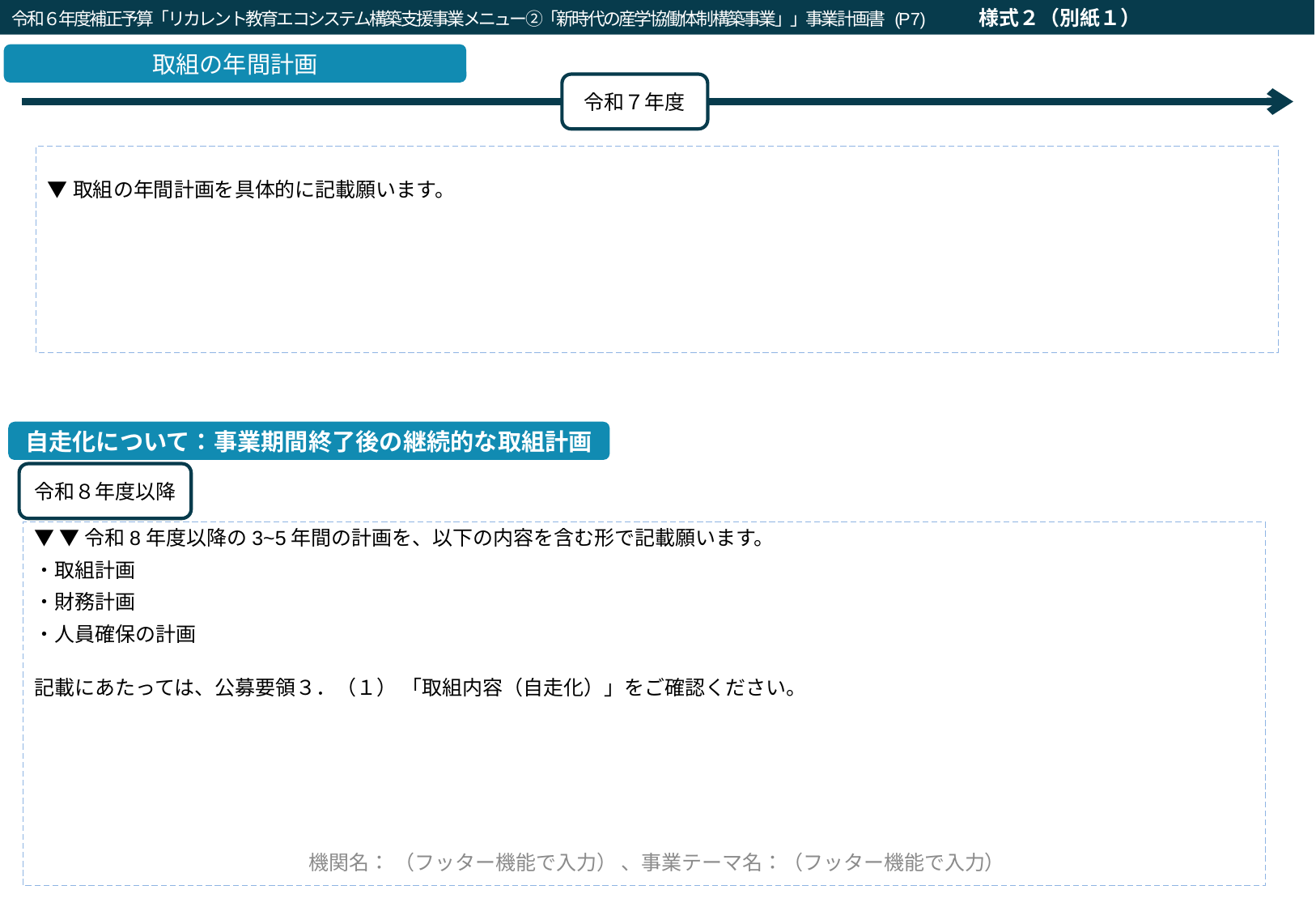

令和６年度補正予算「リカレント教育エコシステム構築支援事業メニュー②「新時代の産学協働体制構築事業」」事業計画書 (P7)　　　様式２（別紙１）
令和２年度「就職・転職支援のための大学リカレント教育推進事業（就職・転職支援のためのリカレント教育プログラムの開発・実施）」企画提案書（a：求職支援）(P7)
取組の年間計画
令和７年度

▼取組の年間計画を具体的に記載願います。

自走化について：事業期間終了後の継続的な取組計画
令和８年度以降
▼ ▼令和8年度以降の3~5年間の計画を、以下の内容を含む形で記載願います。
・取組計画
・財務計画
・人員確保の計画
記載にあたっては、公募要領３．（１） 「取組内容（自走化）」をご確認ください。

←フッターを以後のページ全てに必ず記入
機関名： （フッター機能で入力） 、事業テーマ名：（フッター機能で入力）